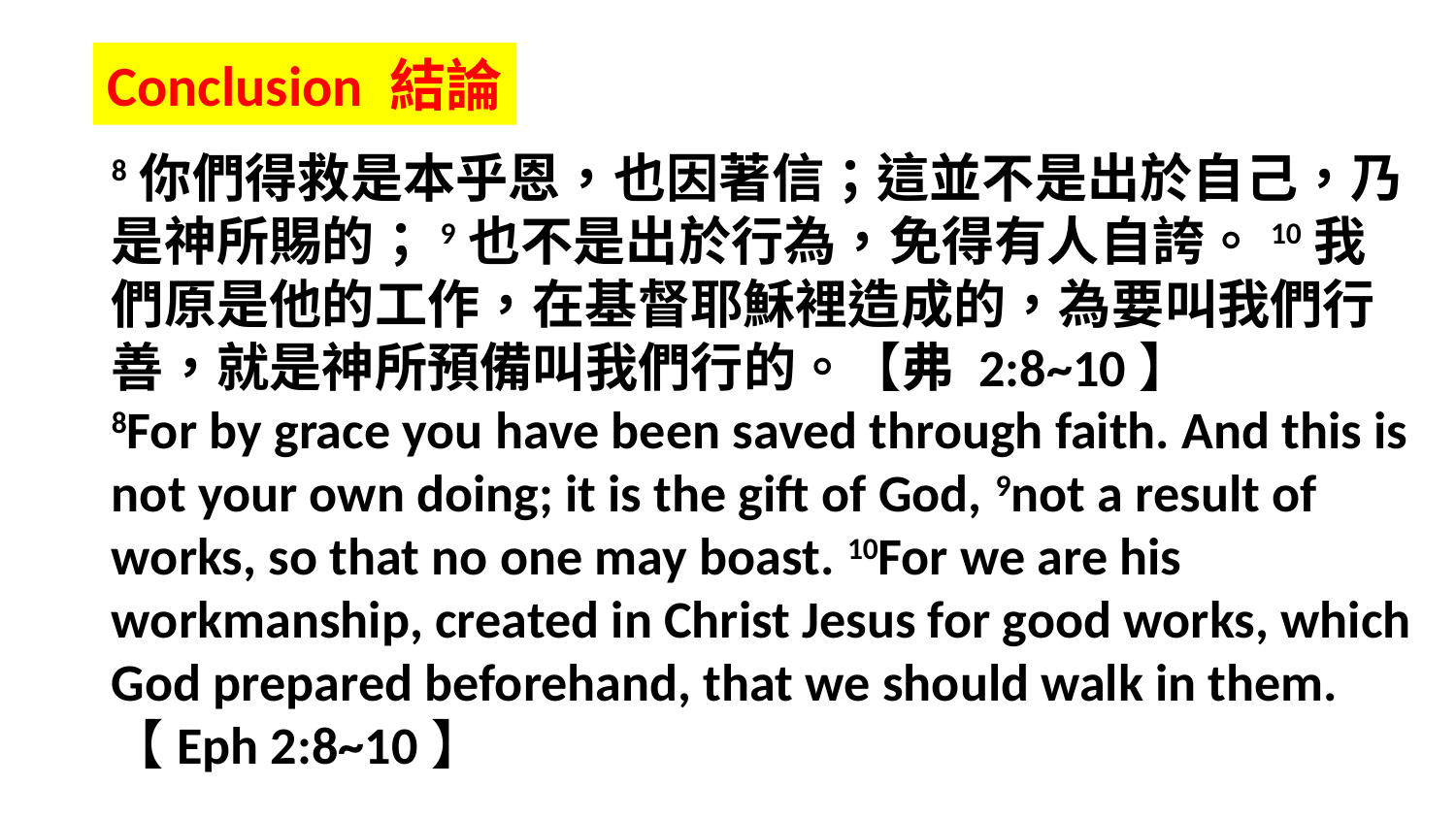

Conclusion 結論
8你們得救是本乎恩，也因著信；這並不是出於自己，乃是神所賜的；9也不是出於行為，免得有人自誇。10我們原是他的工作，在基督耶穌裡造成的，為要叫我們行善，就是神所預備叫我們行的。【弗 2:8~10】
8For by grace you have been saved through faith. And this is not your own doing; it is the gift of God, 9not a result of works, so that no one may boast. 10For we are his workmanship, created in Christ Jesus for good works, which God prepared beforehand, that we should walk in them. 【Eph 2:8~10】